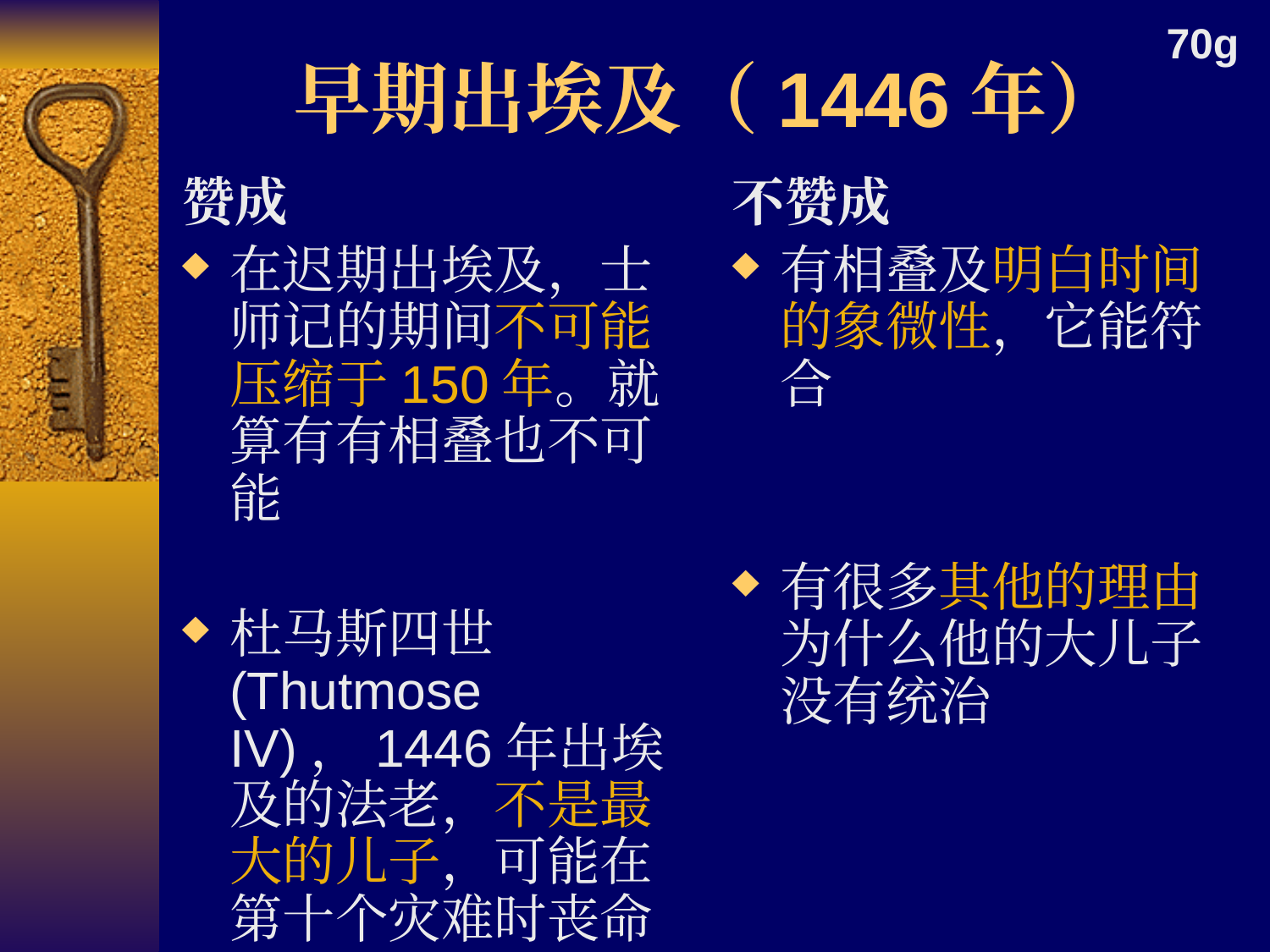

70g
# 早期出埃及（1446年）
赞成
在迟期出埃及，士师记的期间不可能压缩于150年。就算有有相叠也不可能

杜马斯四世(Thutmose IV)，1446年出埃及的法老，不是最大的儿子，可能在第十个灾难时丧命
不赞成
有相叠及明白时间的象微性，它能符合

有很多其他的理由为什么他的大儿子没有统治